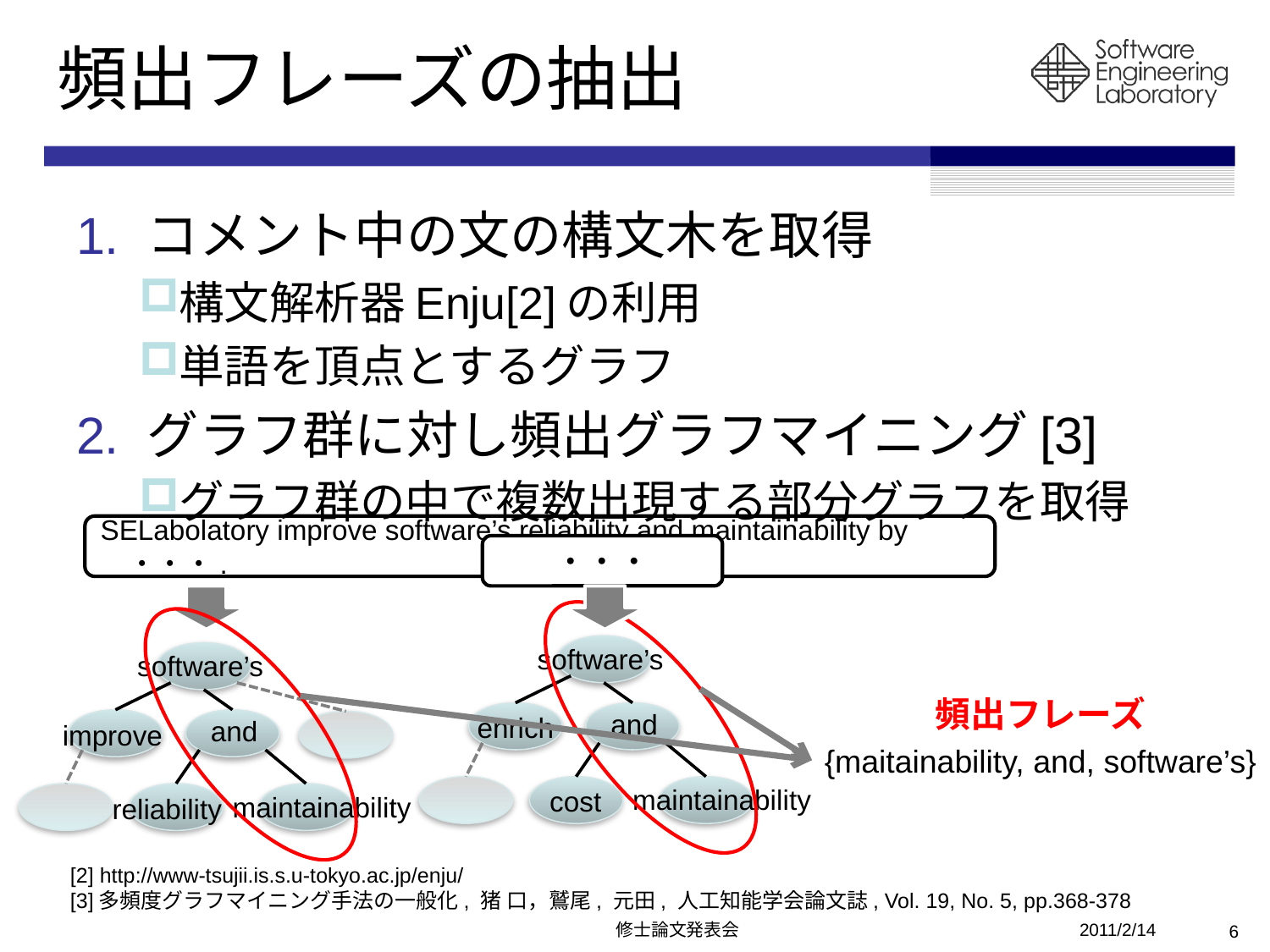

# 頻出フレーズの抽出
コメント中の文の構文木を取得
構文解析器Enju[2]の利用
単語を頂点とするグラフ
グラフ群に対し頻出グラフマイニング[3]
グラフ群の中で複数出現する部分グラフを取得

SELabolatory improve software’s reliability and maintainability by　・・・.
・・・

software’s

and

enrich
maintainability

cost

software’s

and

improve

maintainability

reliability

頻出フレーズ
{maitainability, and, software’s}
[2] http://www-tsujii.is.s.u-tokyo.ac.jp/enju/
[3]多頻度グラフマイニング手法の一般化, 猪 口，鷲尾, 元田, 人工知能学会論文誌, Vol. 19, No. 5, pp.368-378
修士論文発表会
2011/2/14
6